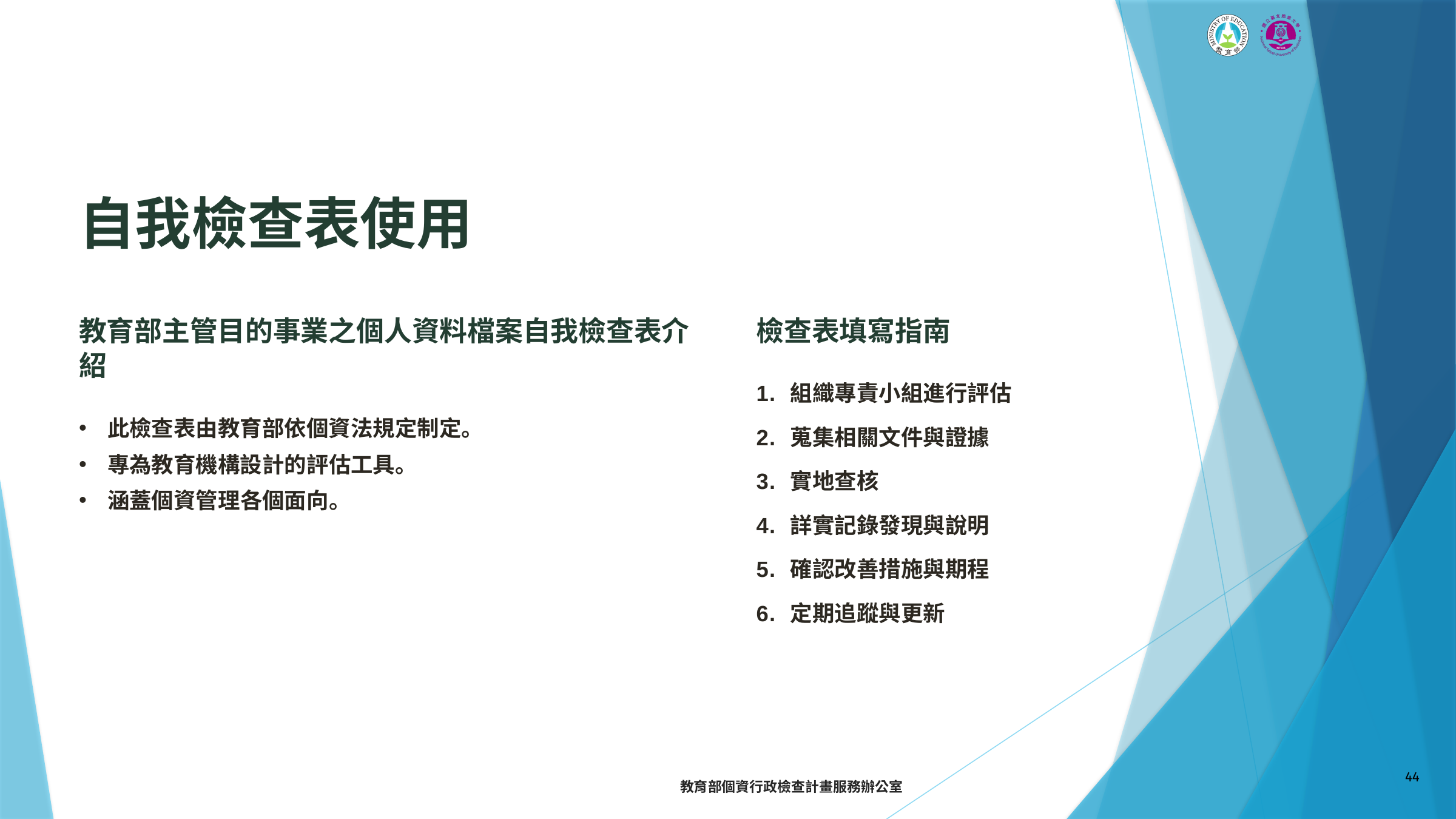

自我檢查表使用
教育部主管目的事業之個人資料檔案自我檢查表介紹
檢查表填寫指南
組織專責小組進行評估
此檢查表由教育部依個資法規定制定。
專為教育機構設計的評估工具。
涵蓋個資管理各個面向。

蒐集相關文件與證據
實地查核
詳實記錄發現與說明

確認改善措施與期程

定期追蹤與更新
44
教育部個資行政檢查計畫服務辦公室